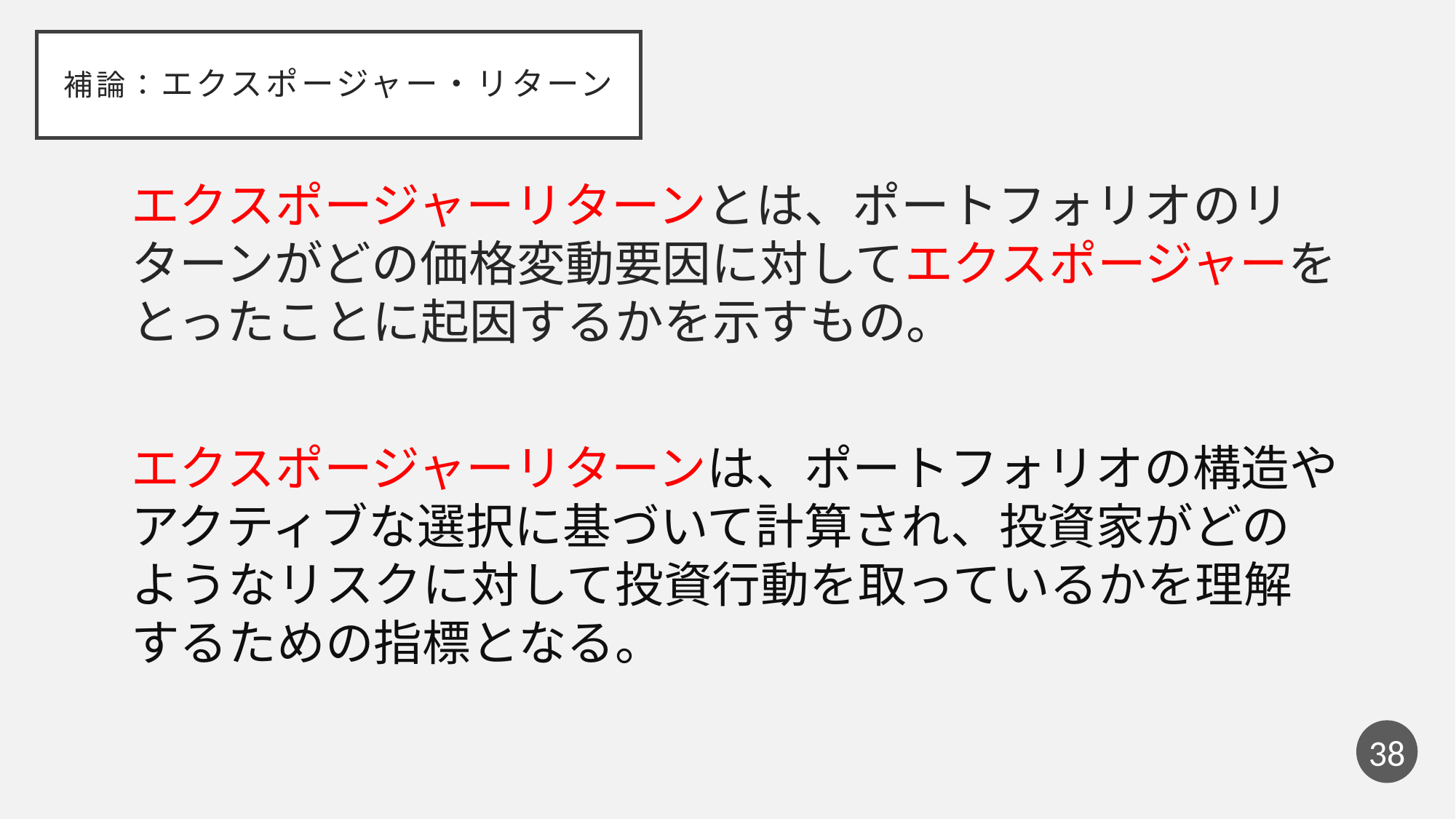

# 補論：エクスポージャー・リターン
エクスポージャーリターンとは、ポートフォリオのリターンがどの価格変動要因に対してエクスポージャーをとったことに起因するかを示すもの。

エクスポージャーリターンは、ポートフォリオの構造やアクティブな選択に基づいて計算され、投資家がどのようなリスクに対して投資行動を取っているかを理解するための指標となる。

38